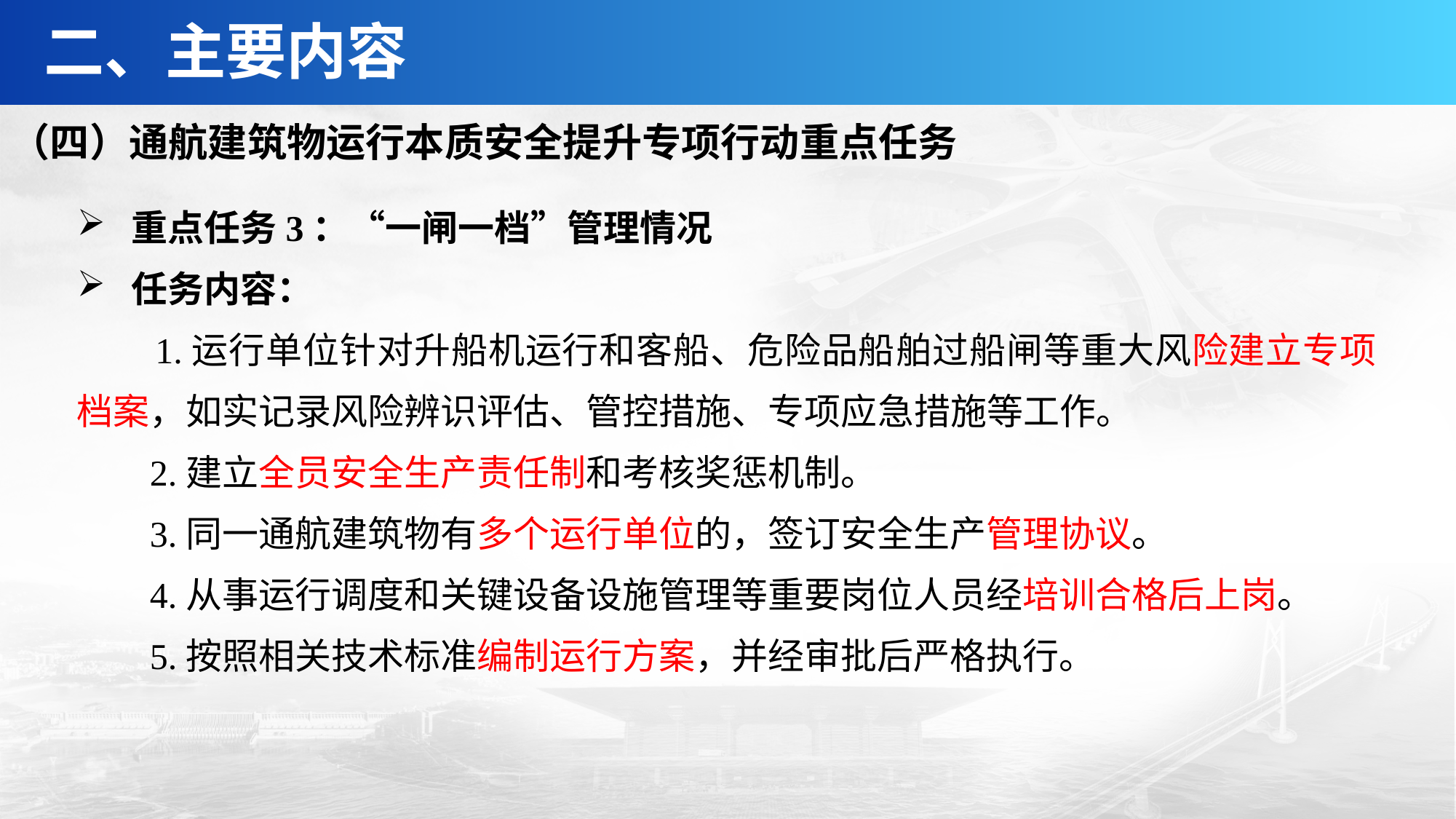

二、主要内容
（四）通航建筑物运行本质安全提升专项行动重点任务
重点任务3：“一闸一档”管理情况
任务内容：
        1.运行单位针对升船机运行和客船、危险品船舶过船闸等重大风险建立专项档案，如实记录风险辨识评估、管控措施、专项应急措施等工作。
        2.建立全员安全生产责任制和考核奖惩机制。
        3.同一通航建筑物有多个运行单位的，签订安全生产管理协议。
        4.从事运行调度和关键设备设施管理等重要岗位人员经培训合格后上岗。
        5.按照相关技术标准编制运行方案，并经审批后严格执行。
17